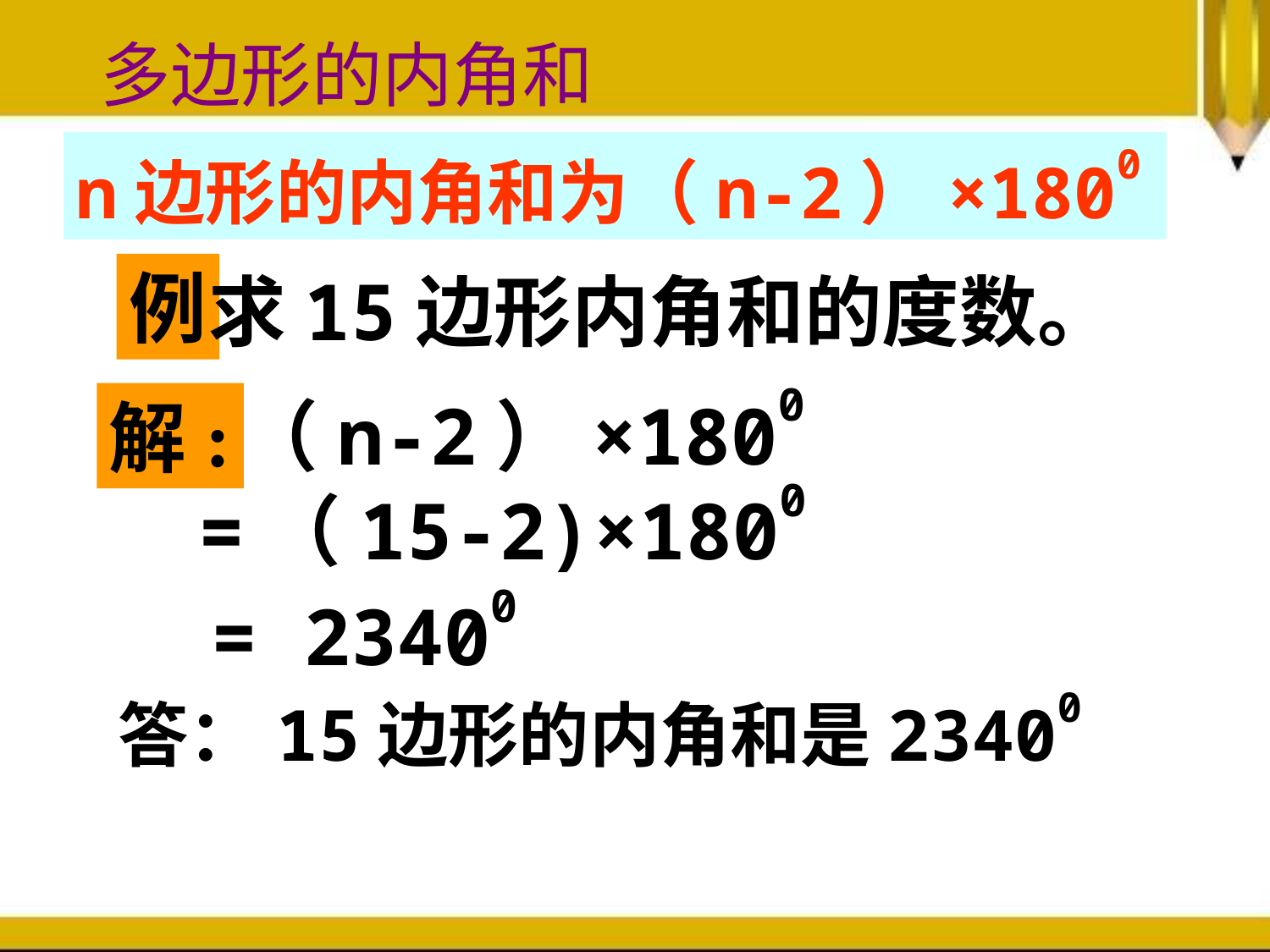

多边形的内角和
n边形的内角和为（n-2）×1800
例
求15边形内角和的度数。
（n-2）×1800
解:
=（15-2)×1800
= 23400
答：15边形的内角和是23400